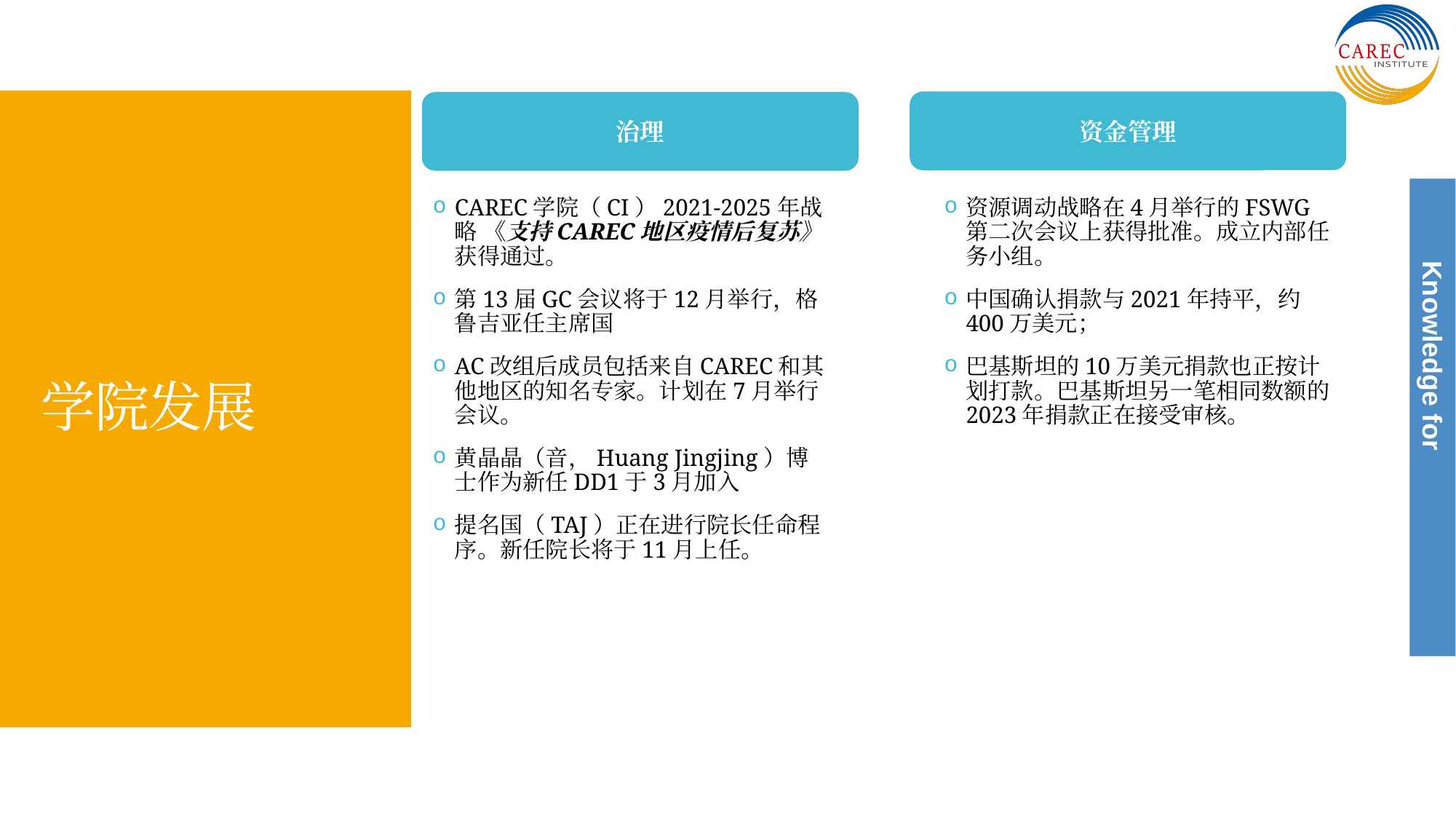

资金管理
治理
# 学院发展
CAREC学院（CI）2021-2025年战略 《支持CAREC地区疫情后复苏》获得通过。
第13届GC会议将于12月举行，格鲁吉亚任主席国
AC改组后成员包括来自CAREC和其他地区的知名专家。计划在7月举行会议。
黄晶晶（音，Huang Jingjing）博士作为新任DD1于3月加入
提名国（TAJ）正在进行院长任命程序。新任院长将于11月上任。
资源调动战略在4月举行的FSWG第二次会议上获得批准。成立内部任务小组。
中国确认捐款与2021年持平，约400万美元；
巴基斯坦的10万美元捐款也正按计划打款。巴基斯坦另一笔相同数额的2023年捐款正在接受审核。